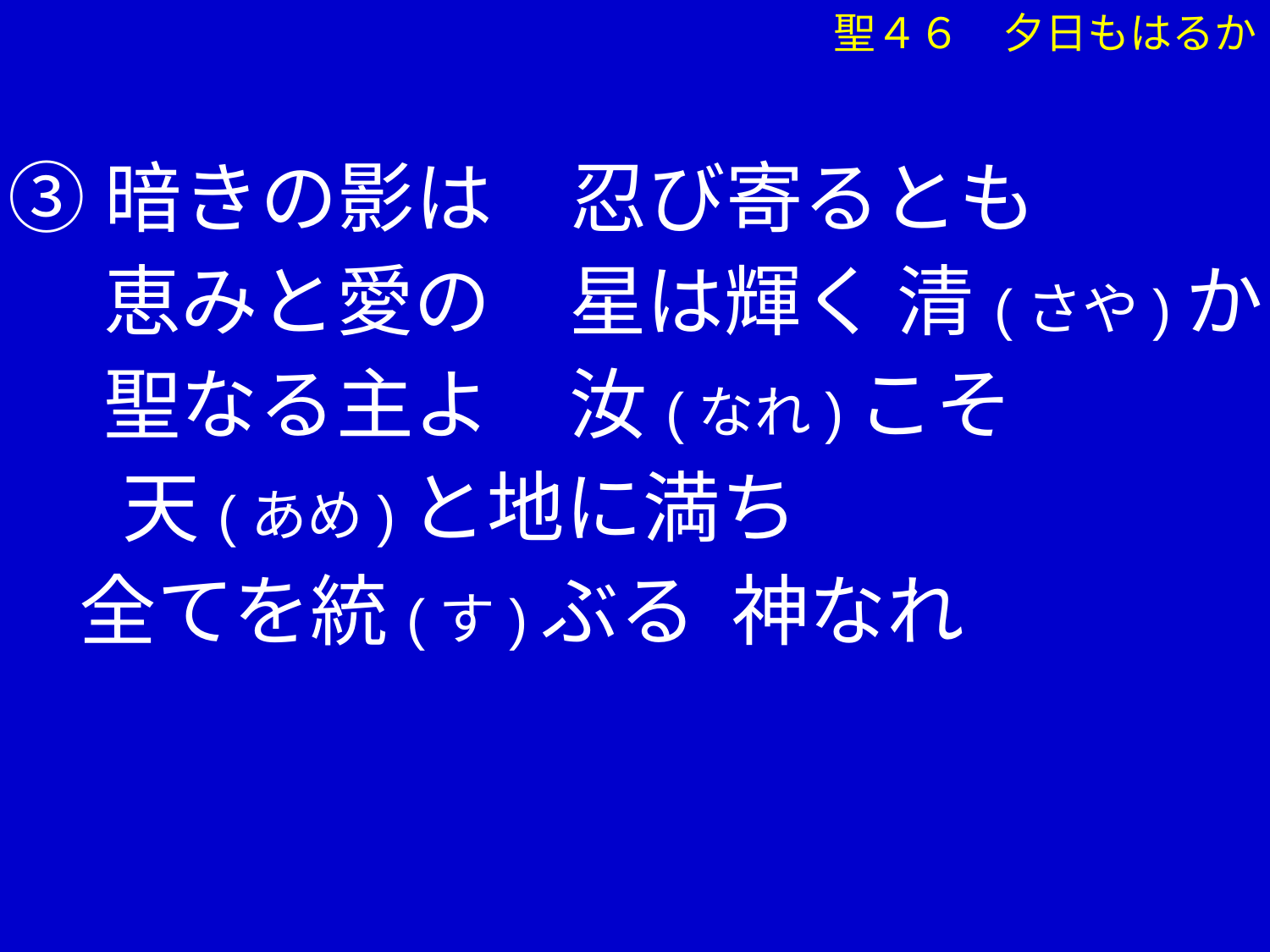

聖４６　夕日もはるか
③暗きの影は　忍び寄るとも
　 恵みと愛の　星は輝く 清(さや)か
　 聖なる主よ　汝(なれ)こそ
 　天(あめ)と地に満ち
   全てを統(す)ぶる  神なれ